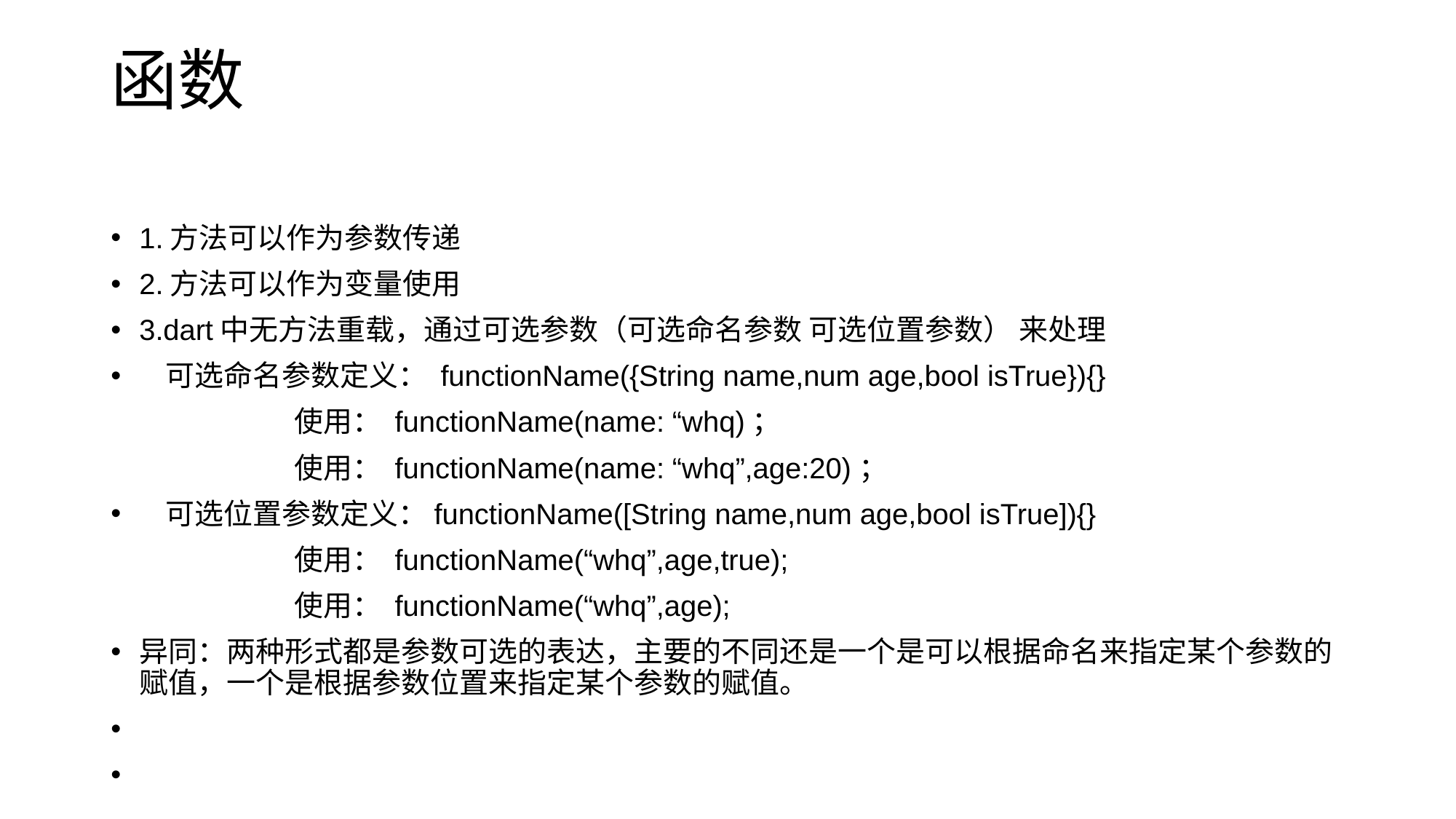

# 函数
1.方法可以作为参数传递
2.方法可以作为变量使用
3.dart中无方法重载，通过可选参数（可选命名参数 可选位置参数） 来处理
   可选命名参数定义： functionName({String name,num age,bool isTrue}){}
                           使用： functionName(name: “whq)；
                           使用： functionName(name: “whq”,age:20)；
   可选位置参数定义：functionName([String name,num age,bool isTrue]){}
                           使用： functionName(“whq”,age,true);
                           使用： functionName(“whq”,age);
异同：两种形式都是参数可选的表达，主要的不同还是一个是可以根据命名来指定某个参数的赋值，一个是根据参数位置来指定某个参数的赋值。